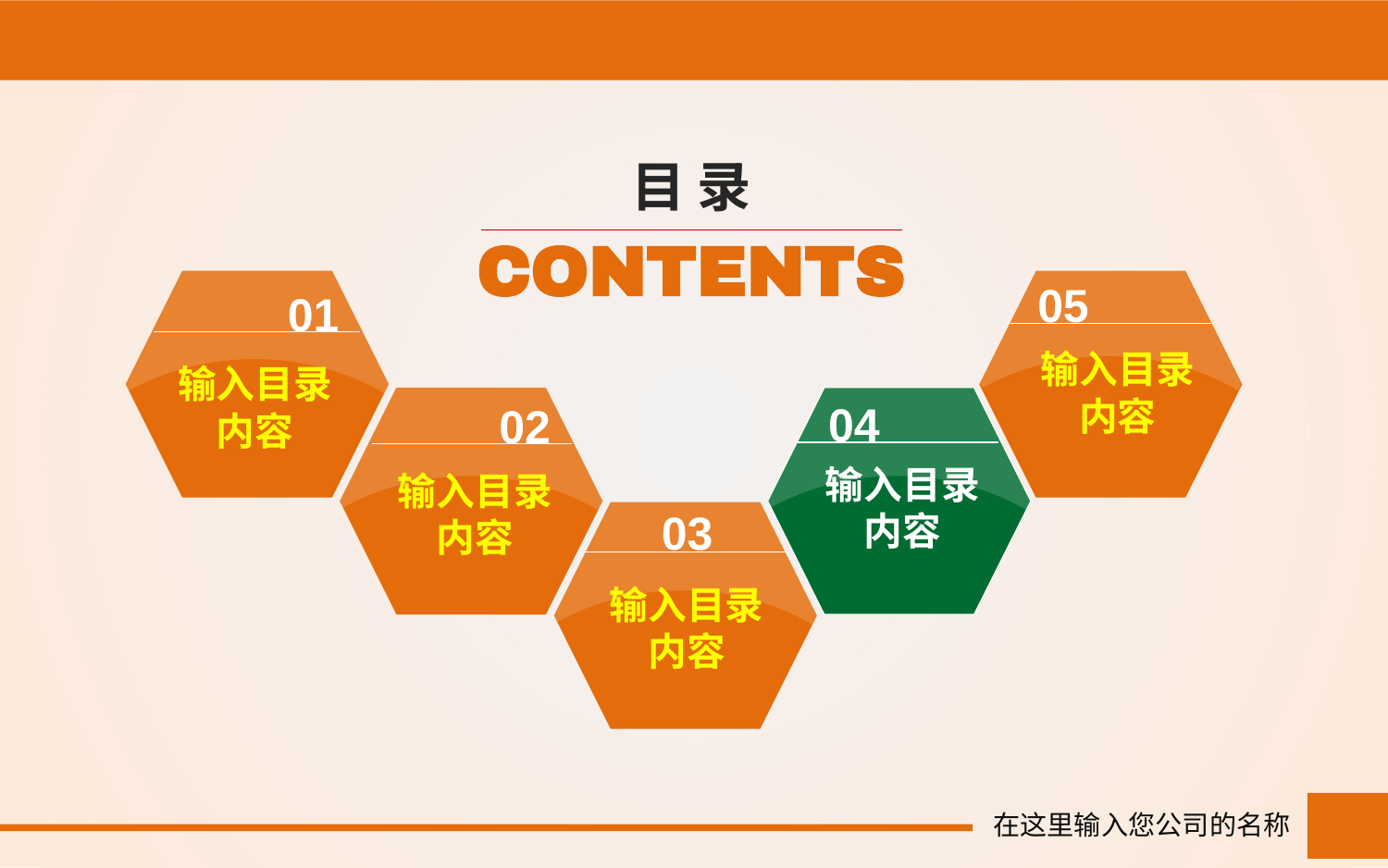

目 录
CONTENTS

05

输入目录内容

01

输入目录内容

02

输入目录内容

04

输入目录内容
03

输入目录内容